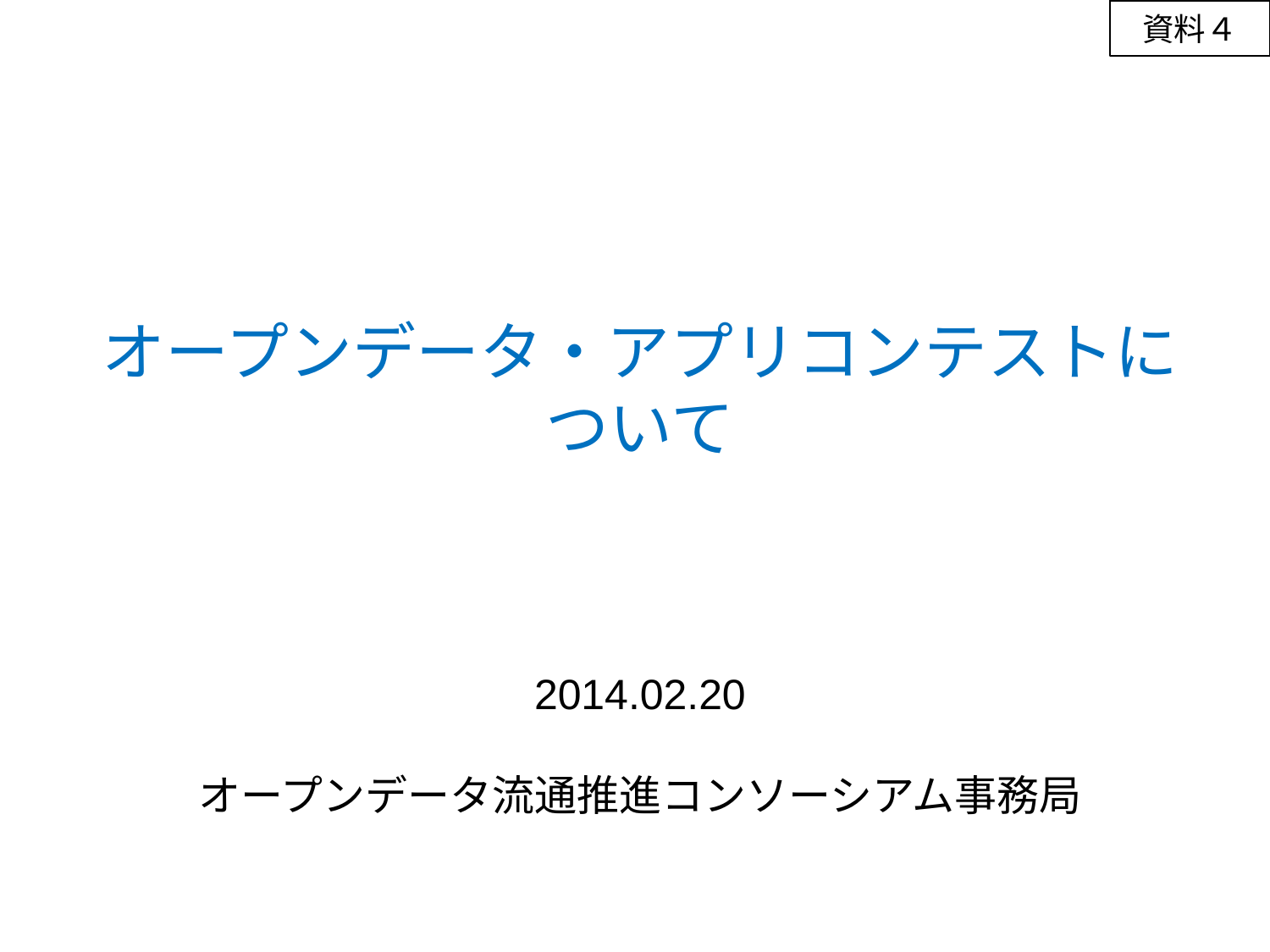

資料４
オープンデータ・アプリコンテストについて

2014.02.20

オープンデータ流通推進コンソーシアム事務局